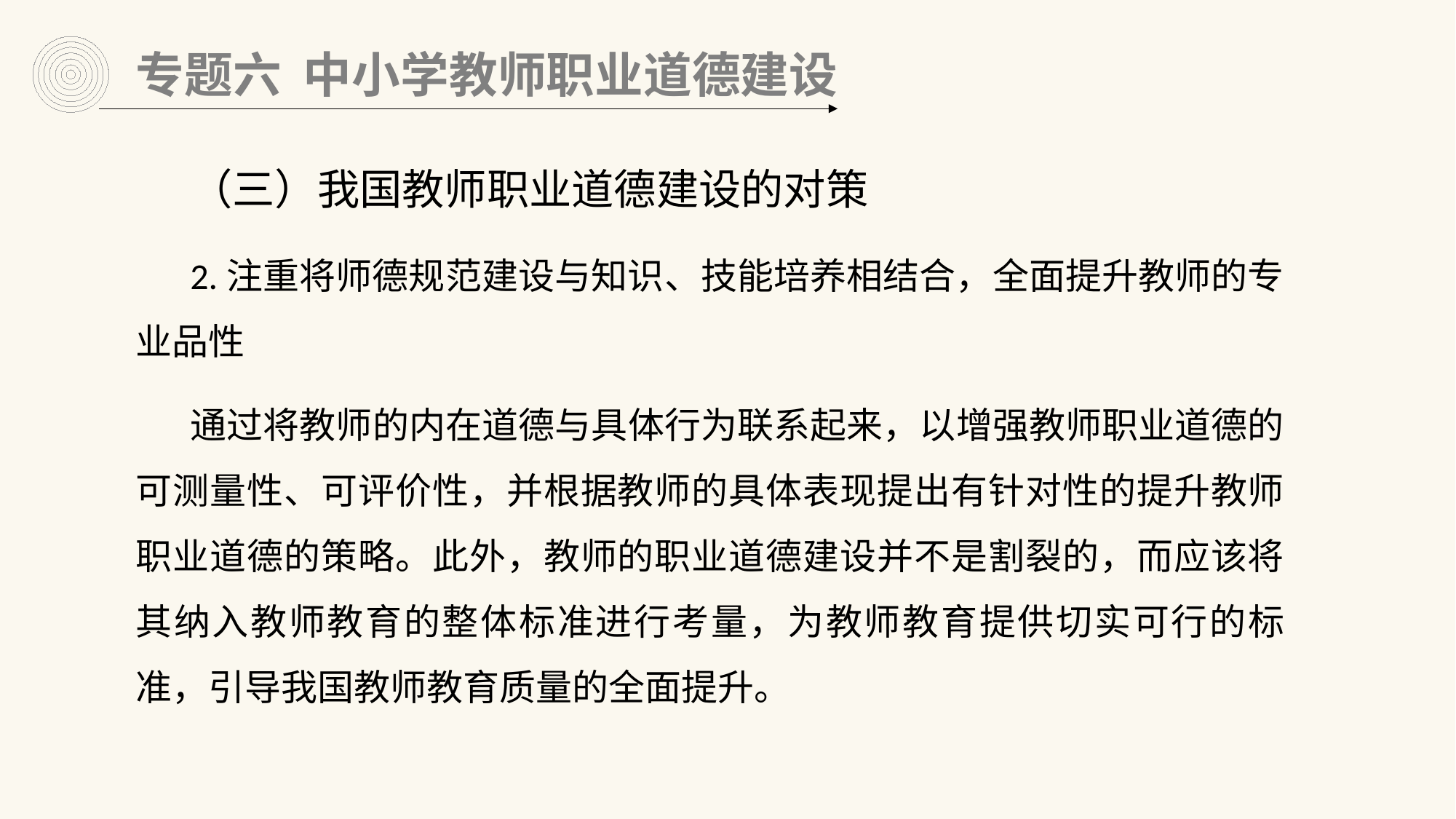

专题六  中小学教师职业道德建设
（三）我国教师职业道德建设的对策
2.注重将师德规范建设与知识、技能培养相结合，全面提升教师的专业品性
通过将教师的内在道德与具体行为联系起来，以增强教师职业道德的可测量性、可评价性，并根据教师的具体表现提出有针对性的提升教师职业道德的策略。此外，教师的职业道德建设并不是割裂的，而应该将其纳入教师教育的整体标准进行考量，为教师教育提供切实可行的标准，引导我国教师教育质量的全面提升。